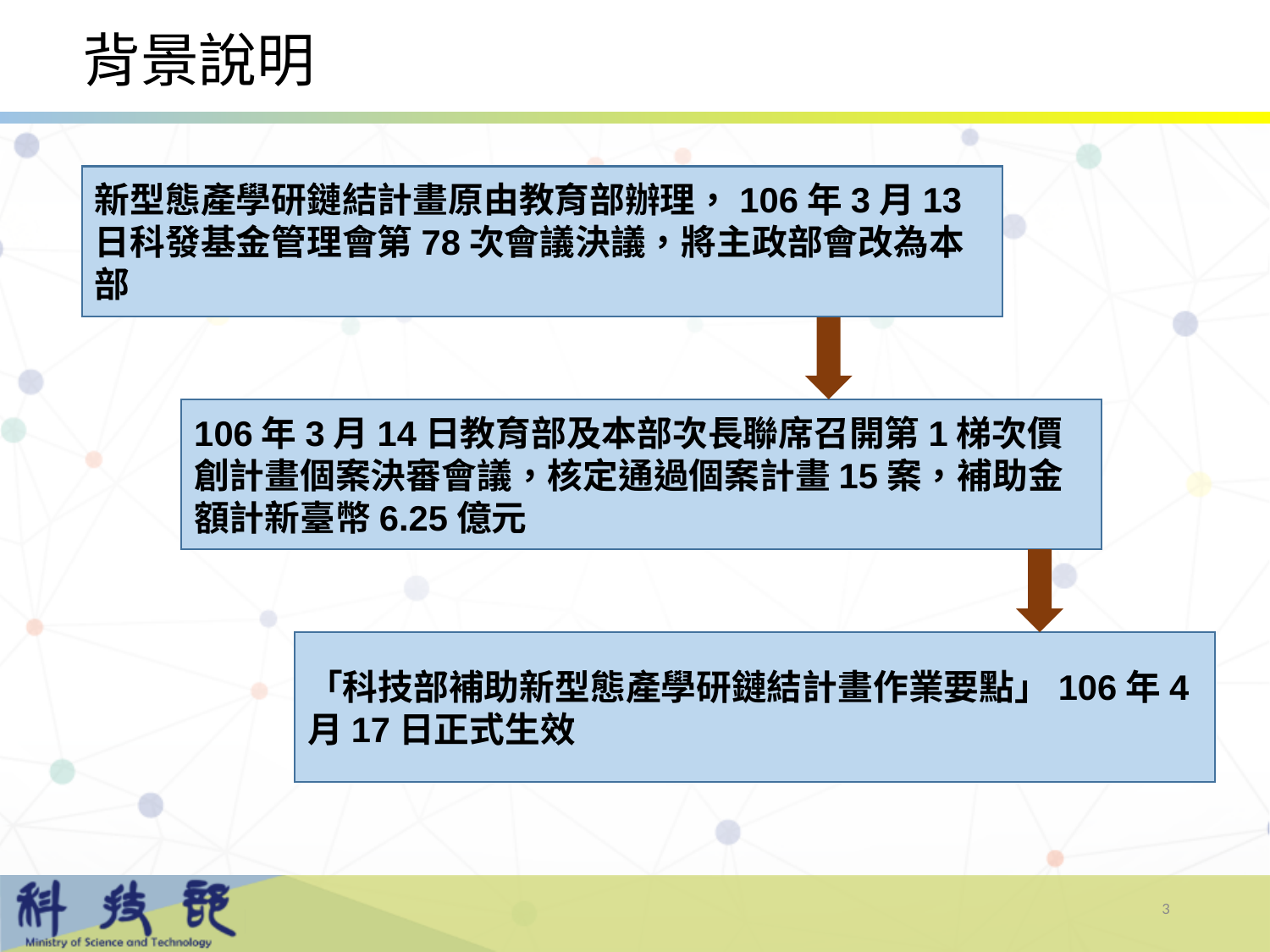

# 背景說明
新型態產學研鏈結計畫原由教育部辦理，106年3月13日科發基金管理會第78次會議決議，將主政部會改為本部

106年3月14日教育部及本部次長聯席召開第1梯次價創計畫個案決審會議，核定通過個案計畫15案，補助金額計新臺幣6.25億元

「科技部補助新型態產學研鏈結計畫作業要點」106年4月17日正式生效
3